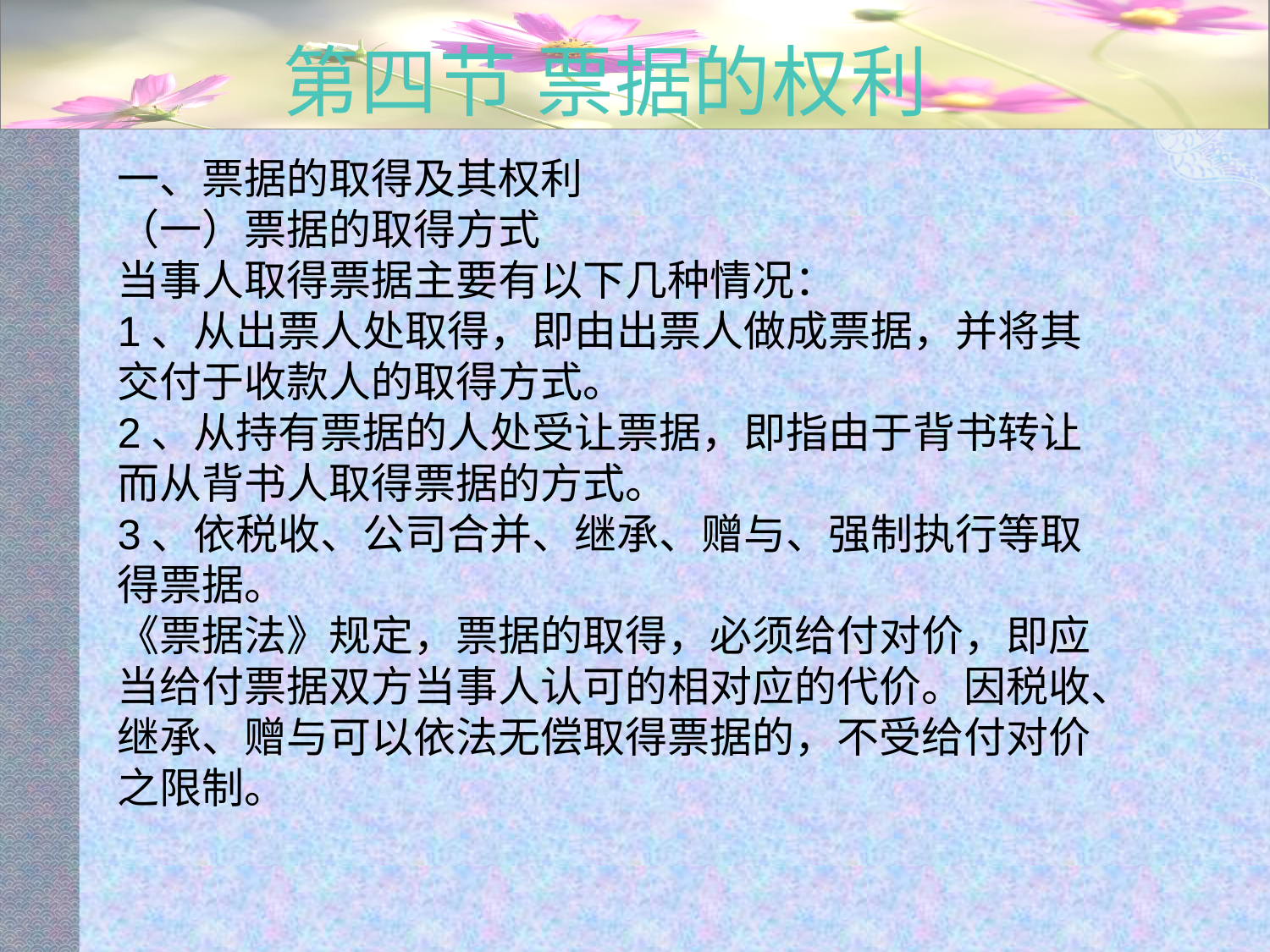

# 第四节 票据的权利
一、票据的取得及其权利
（一）票据的取得方式
当事人取得票据主要有以下几种情况：
1、从出票人处取得，即由出票人做成票据，并将其交付于收款人的取得方式。
2、从持有票据的人处受让票据，即指由于背书转让而从背书人取得票据的方式。
3、依税收、公司合并、继承、赠与、强制执行等取得票据。
《票据法》规定，票据的取得，必须给付对价，即应当给付票据双方当事人认可的相对应的代价。因税收、继承、赠与可以依法无偿取得票据的，不受给付对价之限制。